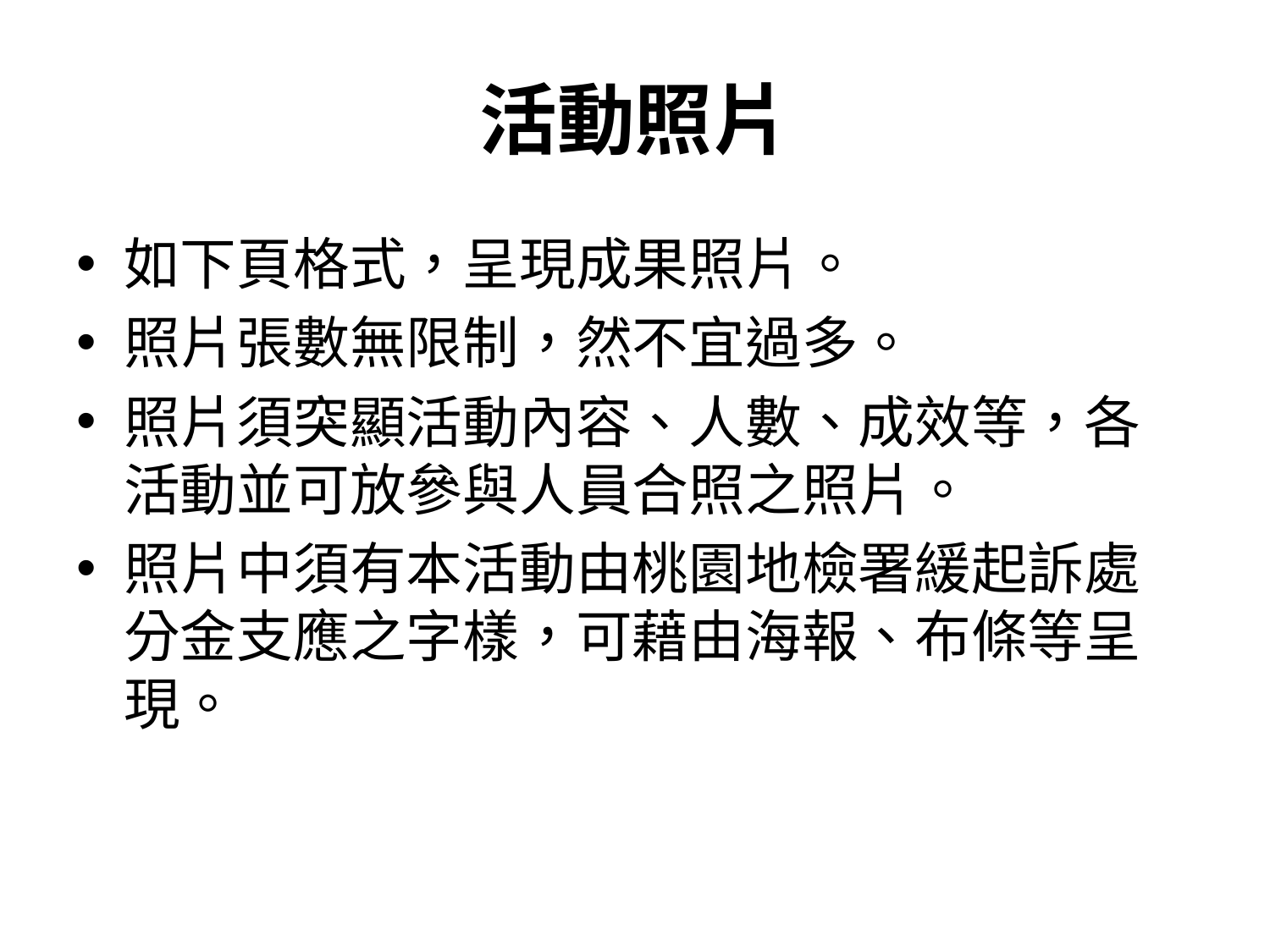

# 活動照片
如下頁格式，呈現成果照片。
照片張數無限制，然不宜過多。
照片須突顯活動內容、人數、成效等，各活動並可放參與人員合照之照片。
照片中須有本活動由桃園地檢署緩起訴處分金支應之字樣，可藉由海報、布條等呈現。